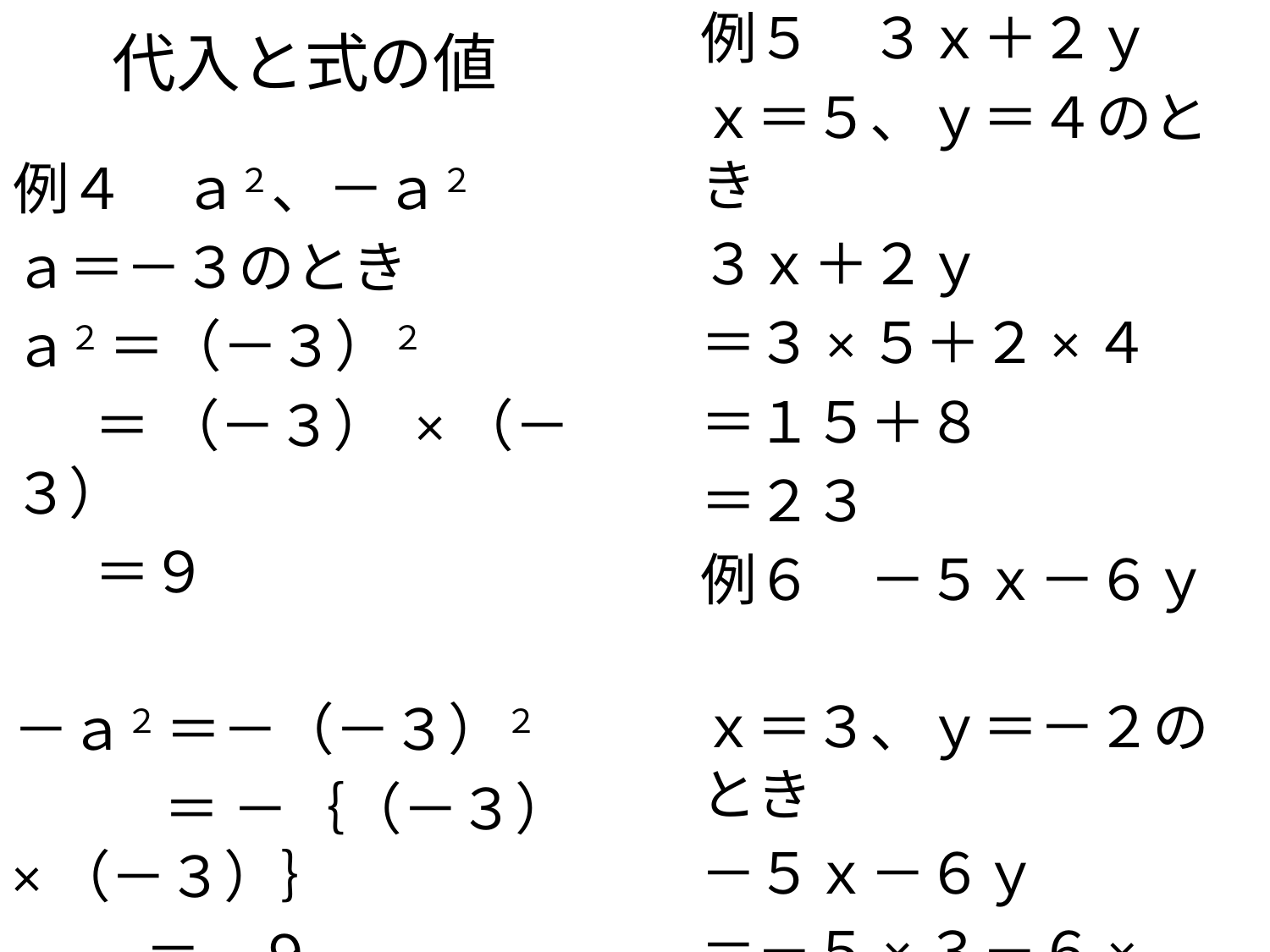

例５　３ｘ＋２ｙ
ｘ＝５、ｙ＝４のとき
３ｘ＋２ｙ
＝３×５＋２×４
＝１５＋８
＝２３
例６　－５ｘ－６ｙ
ｘ＝３、ｙ＝－２のとき
－５ｘ－６ｙ
＝－５×３－６×（－２）
＝－１５＋１２
＝－３

代入と式の値
例４　ａ２、－ａ２
ａ＝－３のとき
ａ２ ＝（－３）２
　  ＝ （－３） ×（－３）
　  ＝９

－ａ２ ＝－（－３）２
　 　  ＝ －｛（－３） ×（－３）｝
　      ＝－９